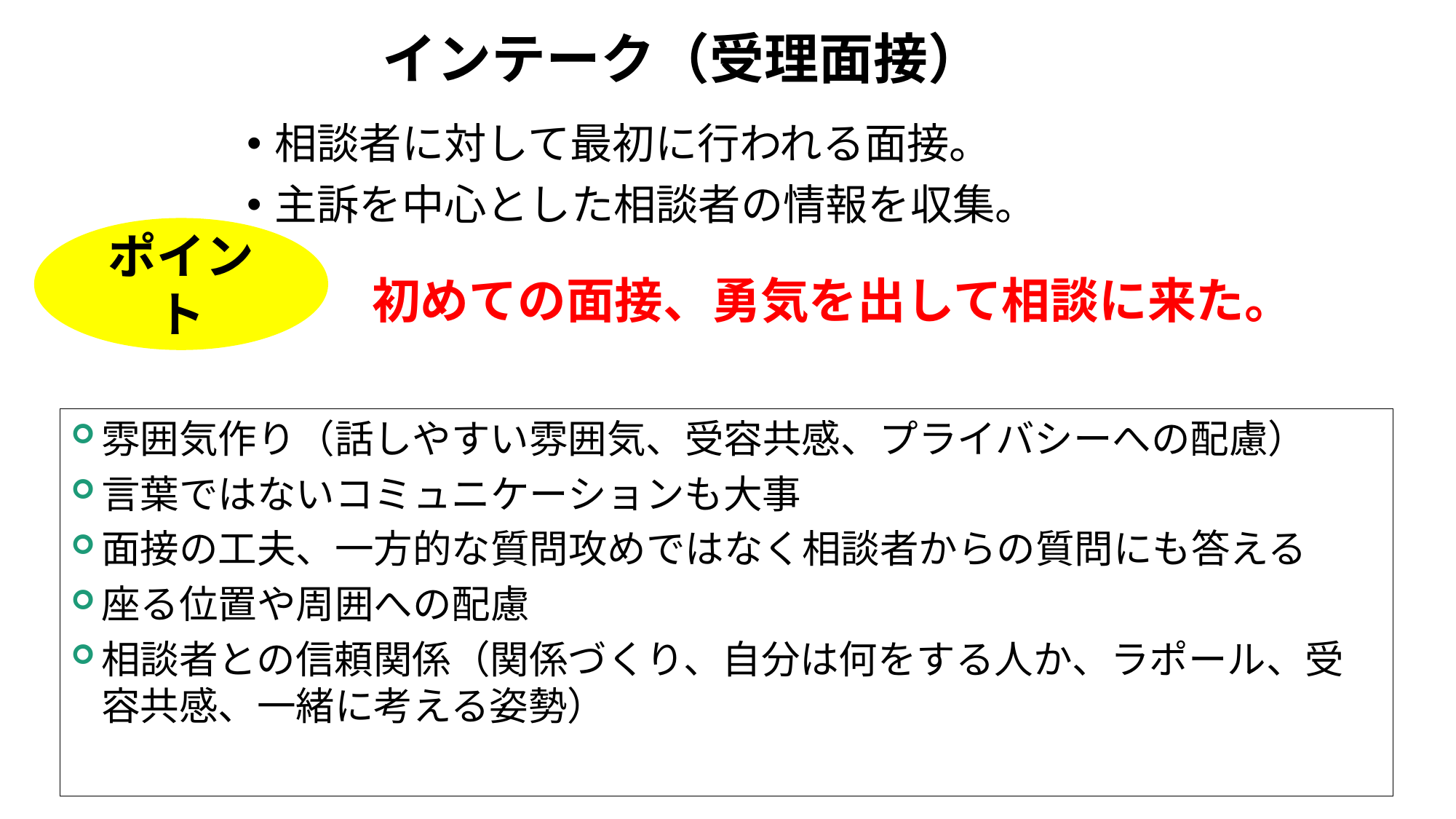

# インテーク（受理面接）
相談者に対して最初に行われる面接。
主訴を中心とした相談者の情報を収集。
ポイント
初めての面接、勇気を出して相談に来た。

雰囲気作り（話しやすい雰囲気、受容共感、プライバシーへの配慮）
言葉ではないコミュニケーションも大事
面接の工夫、一方的な質問攻めではなく相談者からの質問にも答える
座る位置や周囲への配慮
相談者との信頼関係（関係づくり、自分は何をする人か、ラポール、受容共感、一緒に考える姿勢）